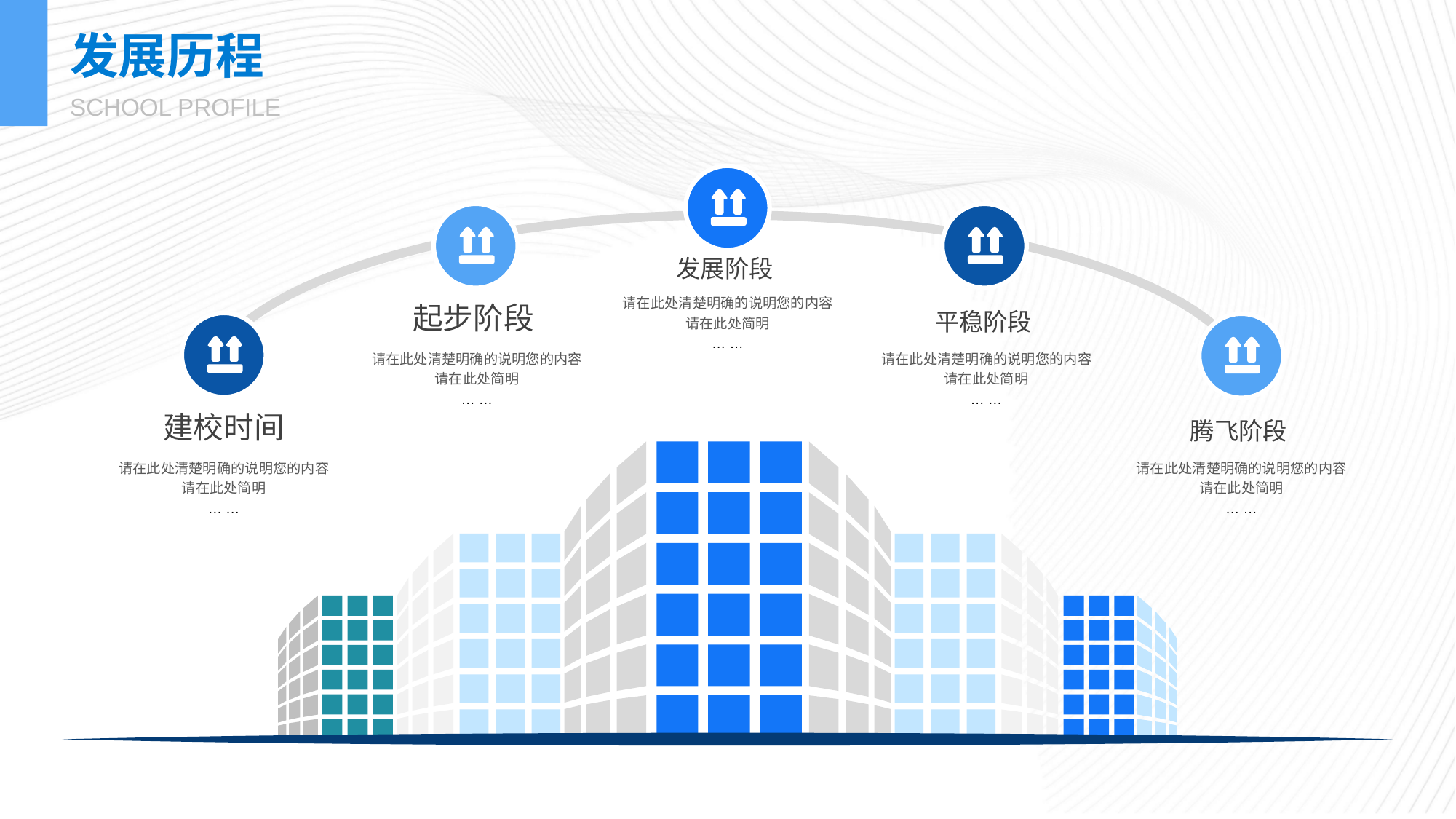

发展历程
SCHOOL PROFILE

发展阶段
请在此处清楚明确的说明您的内容请在此处简明
… …
起步阶段
请在此处清楚明确的说明您的内容请在此处简明
… …
平稳阶段
请在此处清楚明确的说明您的内容请在此处简明
… …

建校时间
请在此处清楚明确的说明您的内容请在此处简明
… …
腾飞阶段
请在此处清楚明确的说明您的内容请在此处简明
… …